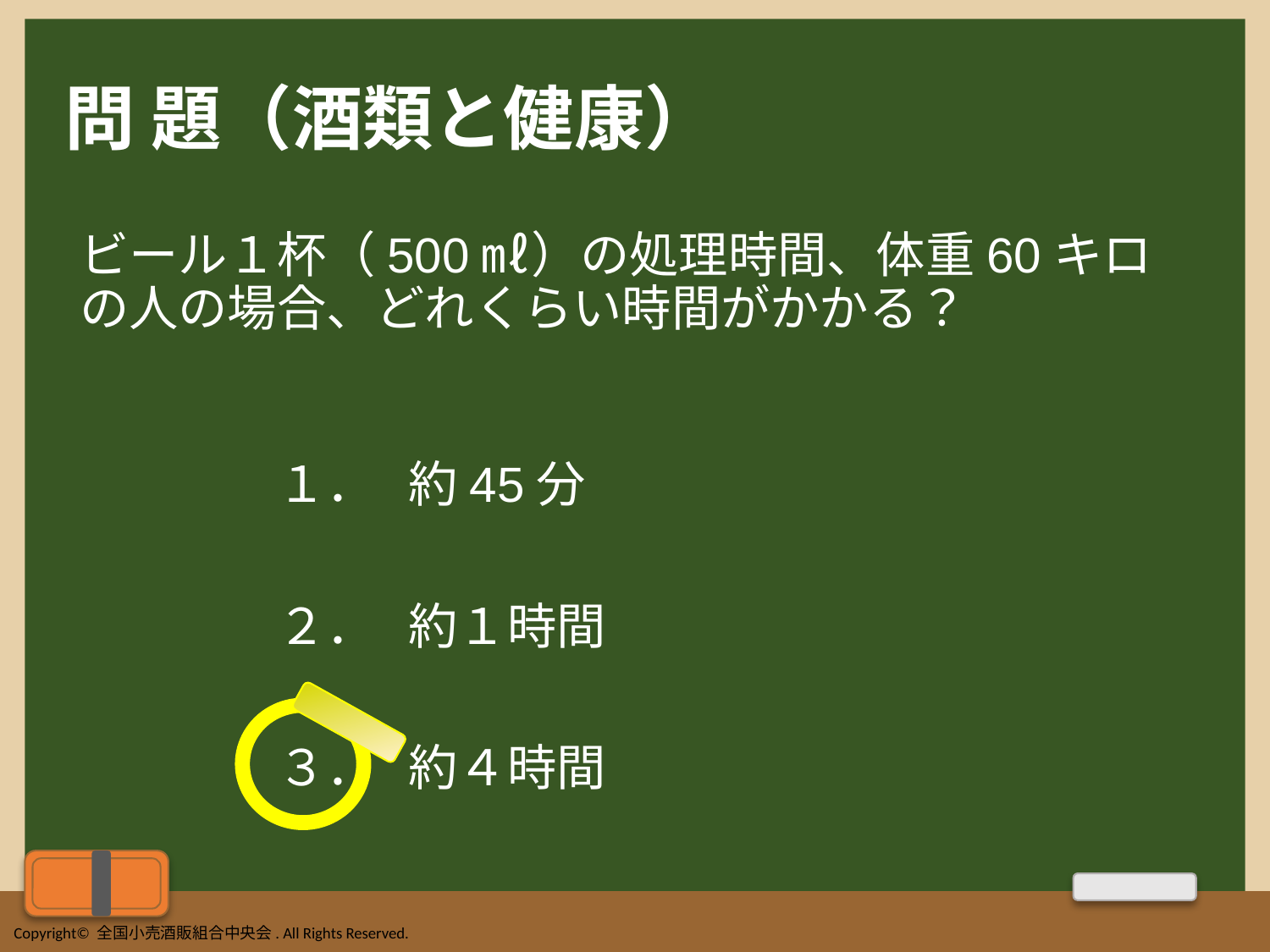

# 問 題（酒類と健康）
ビール１杯（500㎖）の処理時間、体重60キロの人の場合、どれくらい時間がかかる？

　　　　１．   約45分

　　　　２．   約１時間

　　　　３．   約４時間

Copyright© 全国小売酒販組合中央会. All Rights Reserved.